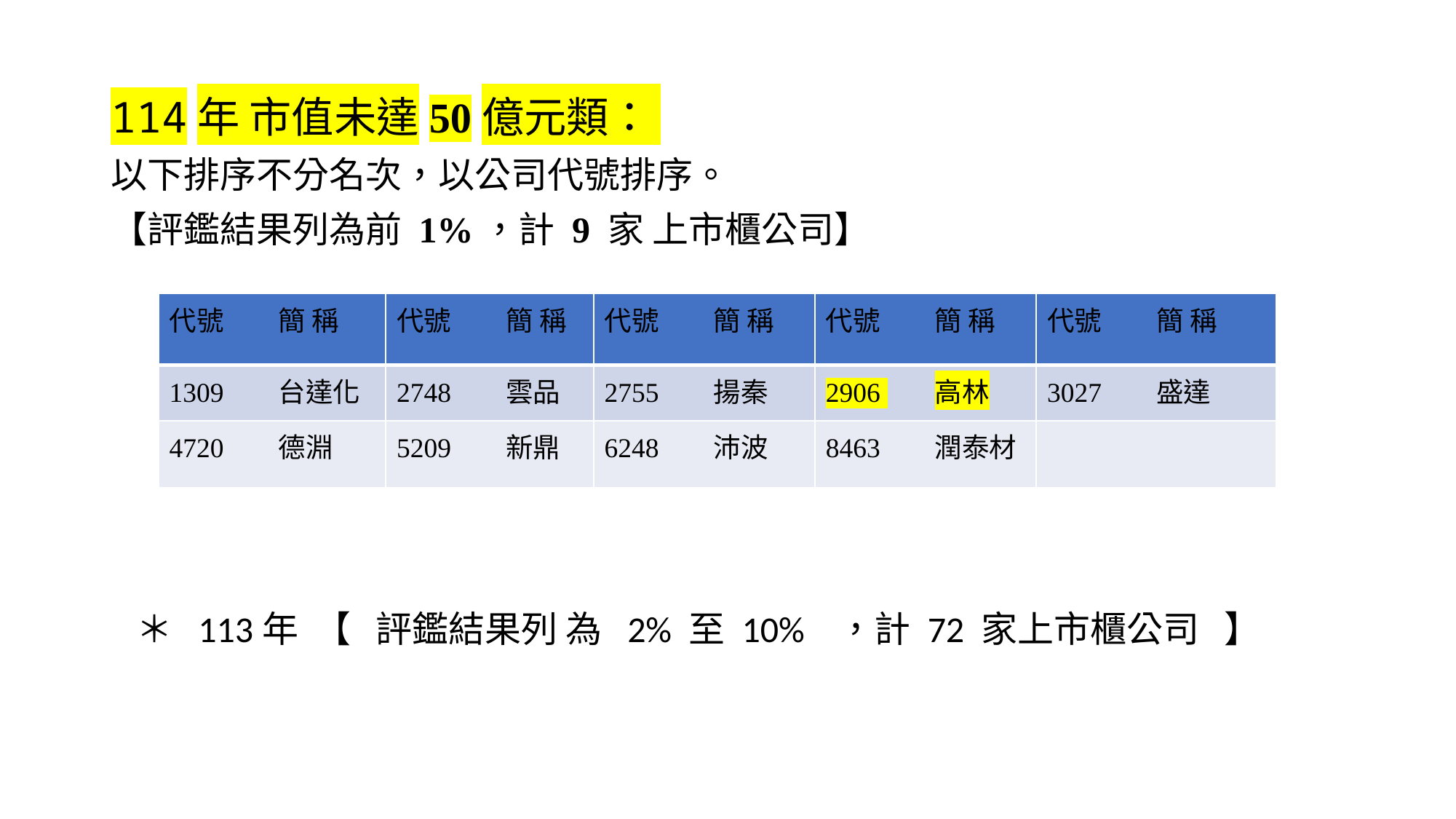

114年 市值未達50億元類：
以下排序不分名次，以公司代號排序。
【評鑑結果列為前 1%，計 9 家 上市櫃公司】
| 代號 簡 稱 | 代號 簡 稱 | 代號 簡 稱 | 代號 簡 稱 | 代號 簡 稱 |
| --- | --- | --- | --- | --- |
| 1309 台達化 | 2748 雲品 | 2755 揚秦 | 2906 高林 | 3027 盛達 |
| 4720 德淵 | 5209 新鼎 | 6248 沛波 | 8463 潤泰材 |  |
＊  113年  【   評鑑結果列 為  2% 至 10%   ，計 72 家上市櫃公司   】